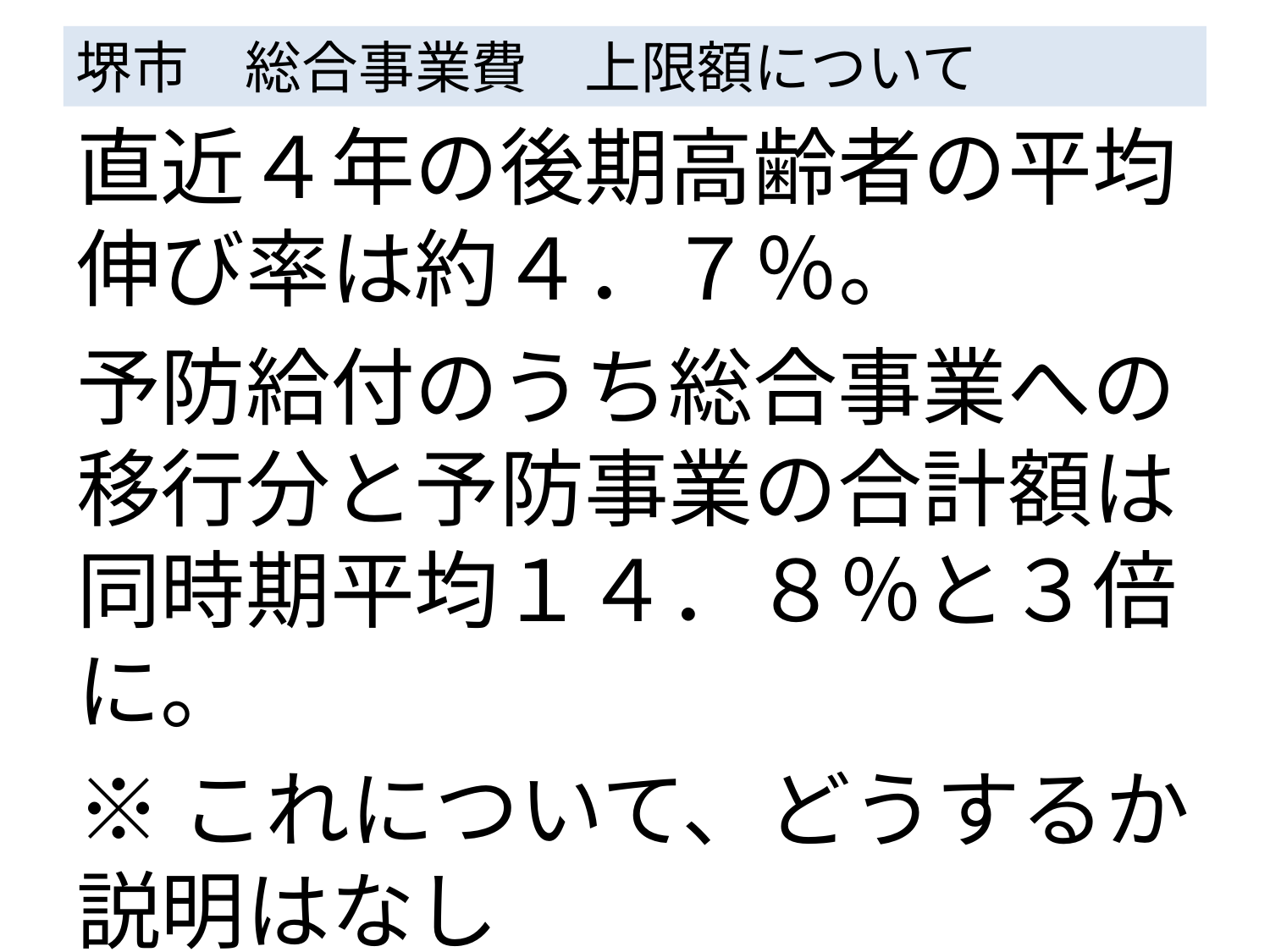

堺市　総合事業費　上限額について
直近４年の後期高齢者の平均伸び率は約４．７％。
予防給付のうち総合事業への移行分と予防事業の合計額は同時期平均１４．８％と３倍に。
※これについて、どうするか説明はなし